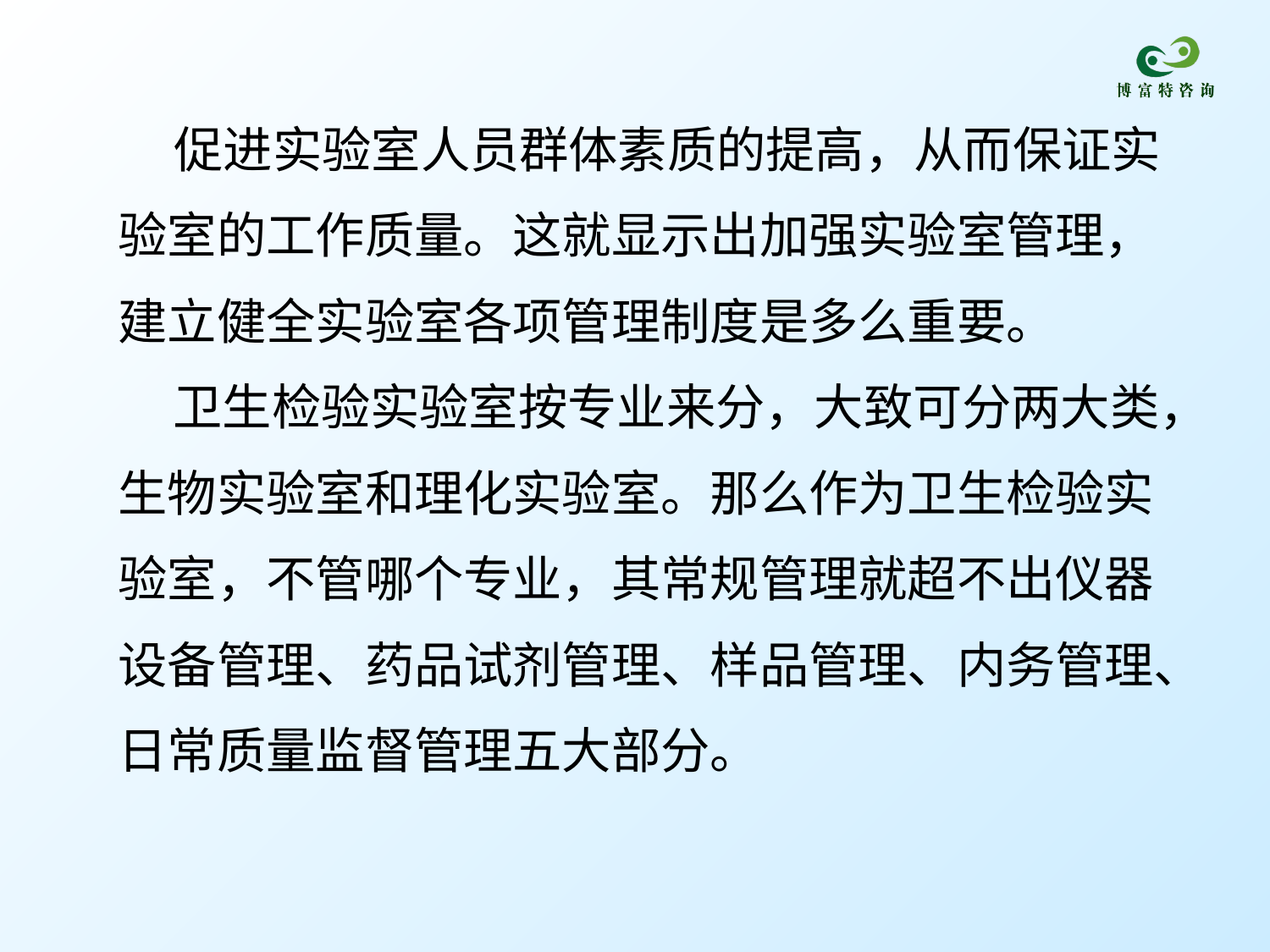

# 促进实验室人员群体素质的提高，从而保证实验室的工作质量。这就显示出加强实验室管理，建立健全实验室各项管理制度是多么重要。 卫生检验实验室按专业来分，大致可分两大类，生物实验室和理化实验室。那么作为卫生检验实验室，不管哪个专业，其常规管理就超不出仪器设备管理、药品试剂管理、样品管理、内务管理、日常质量监督管理五大部分。